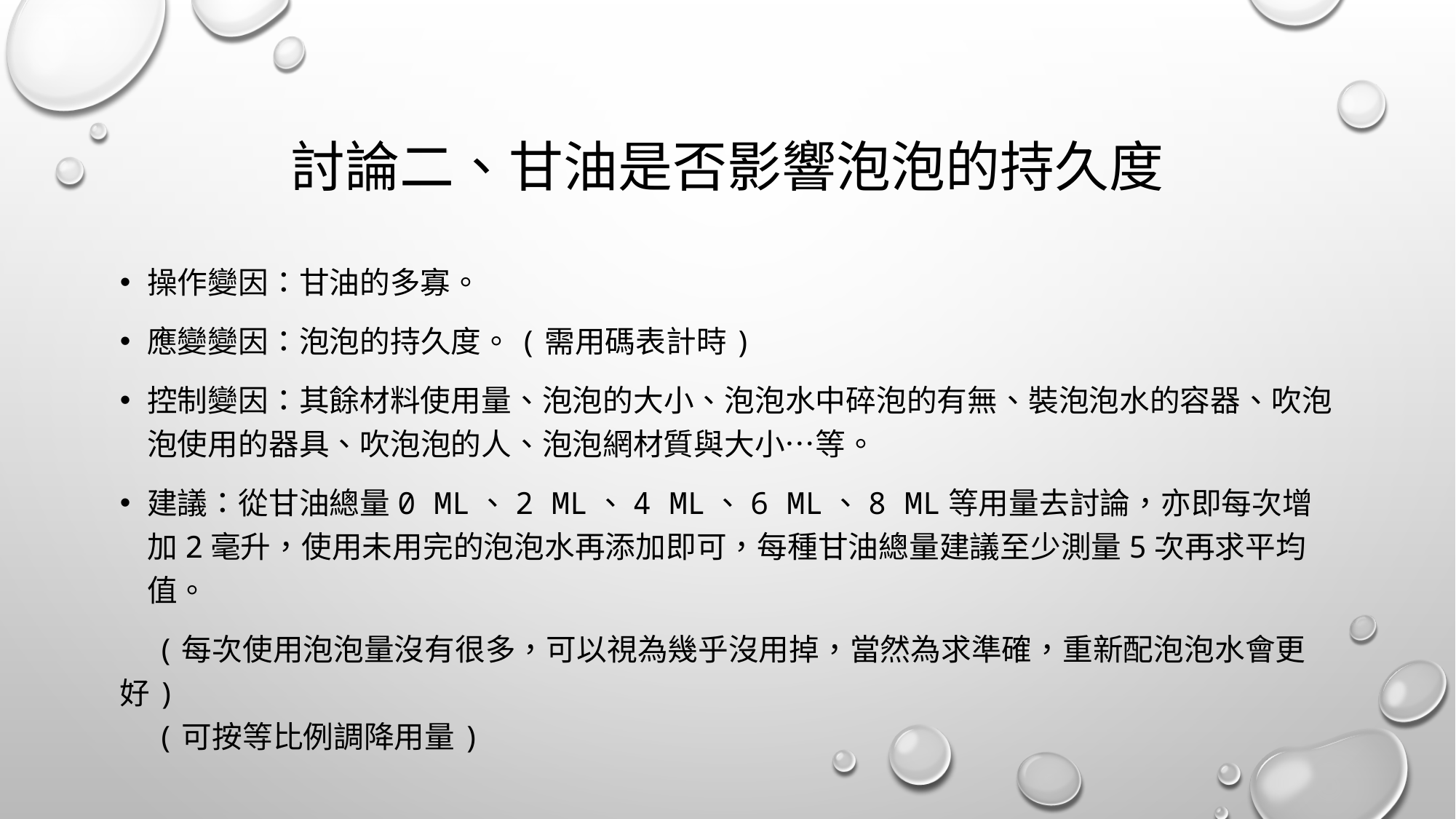

# 討論二、甘油是否影響泡泡的持久度
操作變因：甘油的多寡。
應變變因：泡泡的持久度。(需用碼表計時)
控制變因：其餘材料使用量、泡泡的大小、泡泡水中碎泡的有無、裝泡泡水的容器、吹泡泡使用的器具、吹泡泡的人、泡泡網材質與大小…等。
建議：從甘油總量0 ML、2 ML、4 ML、6 ML、8 ML等用量去討論，亦即每次增加2毫升，使用未用完的泡泡水再添加即可，每種甘油總量建議至少測量5次再求平均值。
  (每次使用泡泡量沒有很多，可以視為幾乎沒用掉，當然為求準確，重新配泡泡水會更好)
  (可按等比例調降用量)